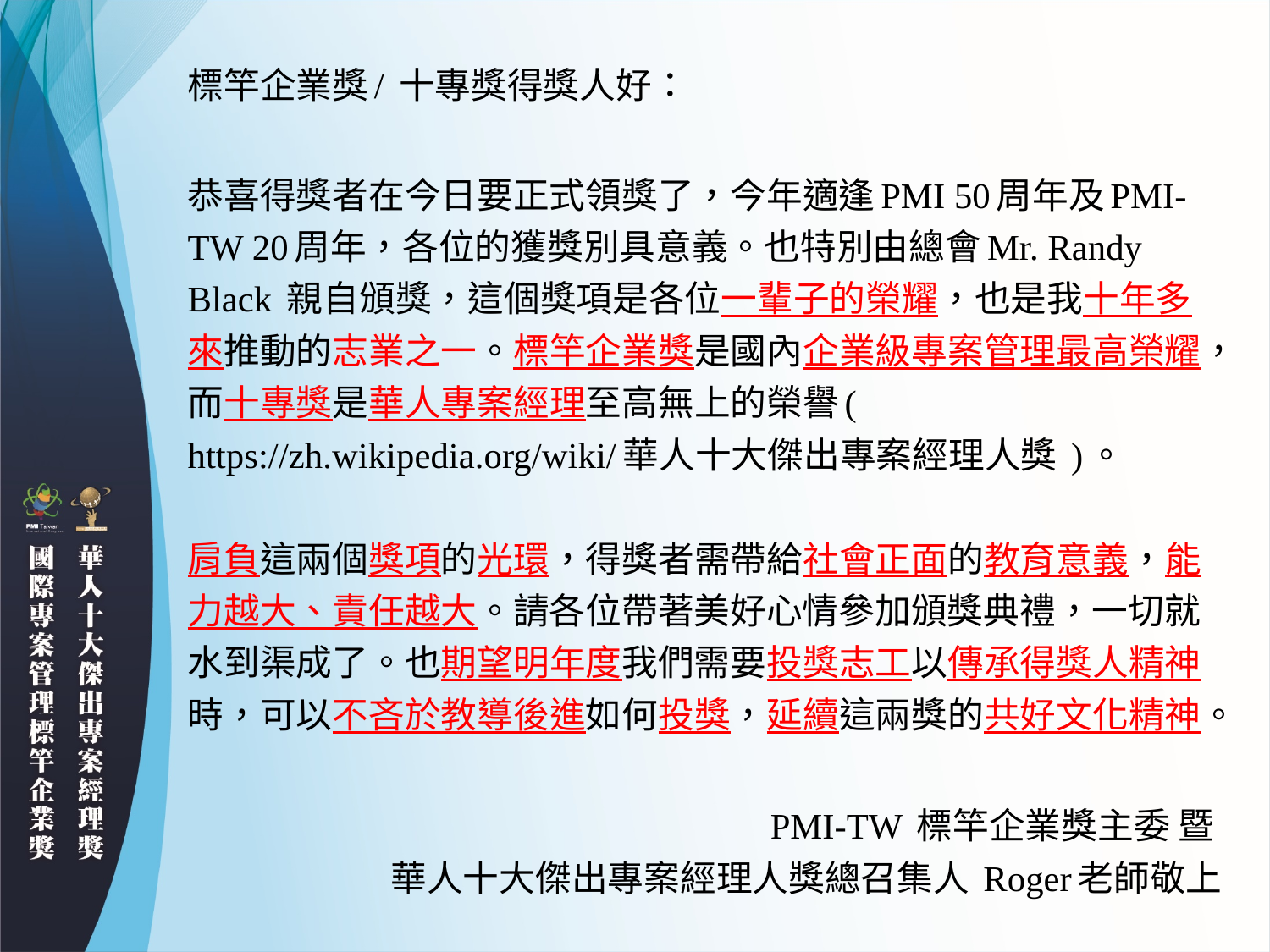

標竿企業獎/ 十專獎得獎人好：

恭喜得獎者在今日要正式領獎了，今年適逢PMI 50周年及PMI-TW 20周年，各位的獲獎別具意義。也特別由總會Mr. Randy Black 親自頒獎，這個獎項是各位一輩子的榮耀，也是我十年多來推動的志業之一。標竿企業獎是國內企業級專案管理最高榮耀，而十專獎是華人專案經理至高無上的榮譽( https://zh.wikipedia.org/wiki/華人十大傑出專案經理人獎 )。
肩負這兩個獎項的光環，得獎者需帶給社會正面的教育意義，能力越大、責任越大。請各位帶著美好心情參加頒獎典禮，一切就水到渠成了。也期望明年度我們需要投獎志工以傳承得獎人精神時，可以不吝於教導後進如何投獎，延續這兩獎的共好文化精神。
PMI-TW 標竿企業獎主委 暨
華人十大傑出專案經理人獎總召集人 Roger老師敬上